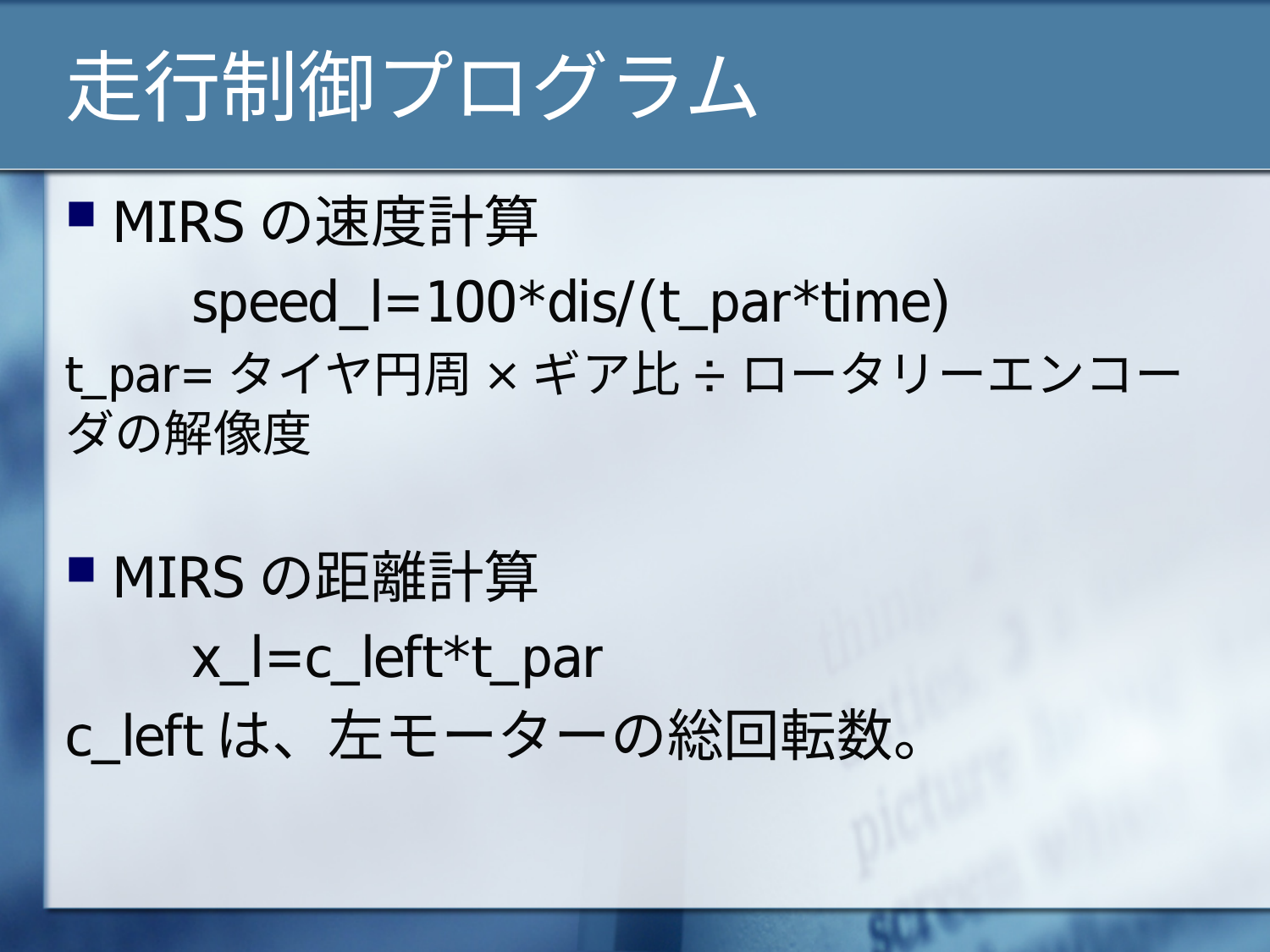

# 走行制御プログラム
MIRSの速度計算
	speed_l=100*dis/(t_par*time)
t_par=タイヤ円周×ギア比÷ロータリーエンコーダの解像度

MIRSの距離計算
	x_l=c_left*t_par
c_leftは、左モーターの総回転数。